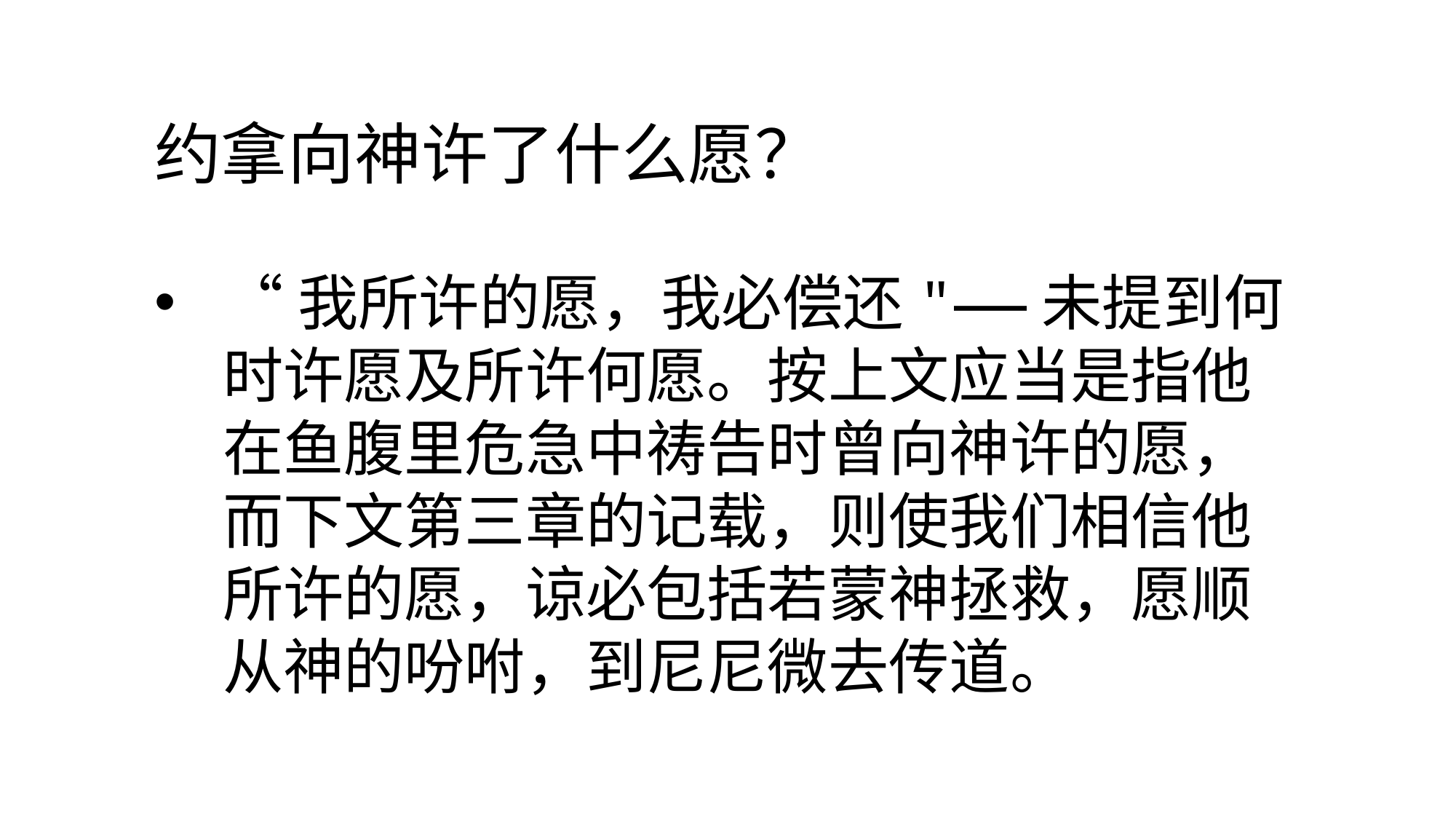

约拿向神许了什么愿？

“我所许的愿，我必偿还"——未提到何时许愿及所许何愿。按上文应当是指他在鱼腹里危急中祷告时曾向神许的愿，而下文第三章的记载，则使我们相信他所许的愿，谅必包括若蒙神拯救，愿顺从神的吩咐，到尼尼微去传道。